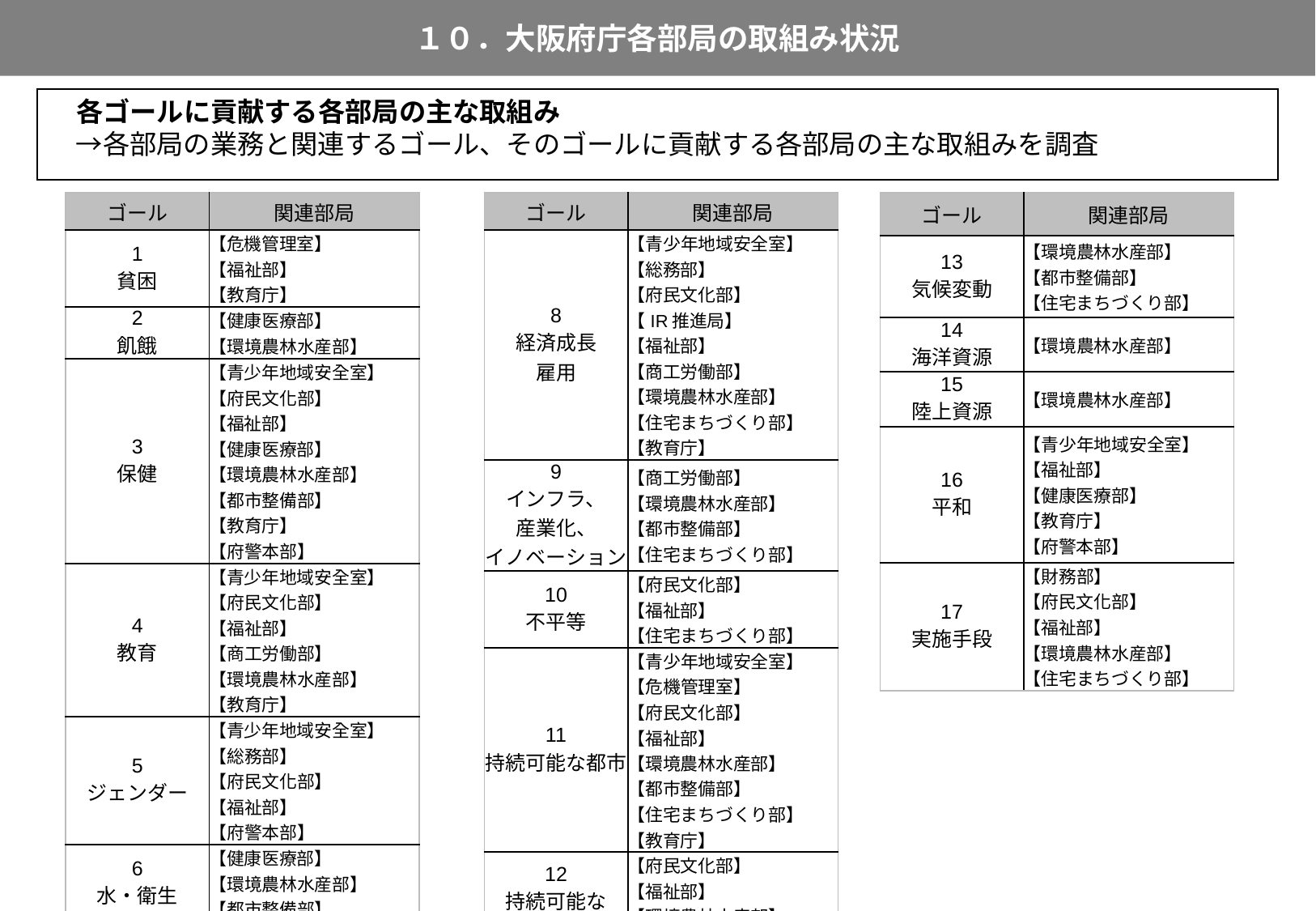

１０．大阪府庁各部局の取組み状況
68
　各ゴールに貢献する各部局の主な取組み
　→各部局の業務と関連するゴール、そのゴールに貢献する各部局の主な取組みを調査
| ゴール | 関連部局 |
| --- | --- |
| 1 貧困 | 【危機管理室】 【福祉部】 【教育庁】 |
| 2 飢餓 | 【健康医療部】 【環境農林水産部】 |
| 3 保健 | 【青少年地域安全室】 【府民文化部】 【福祉部】 【健康医療部】 【環境農林水産部】 【都市整備部】 【教育庁】 【府警本部】 |
| 4 教育 | 【青少年地域安全室】 【府民文化部】 【福祉部】 【商工労働部】 【環境農林水産部】 【教育庁】 |
| 5 ジェンダー | 【青少年地域安全室】 【総務部】 【府民文化部】 【福祉部】 【府警本部】 |
| 6 水・衛生 | 【健康医療部】 【環境農林水産部】 【都市整備部】 |
| 7 エネルギー | 【環境農林水産部】 【住宅まちづくり部】 |
| ゴール | 関連部局 |
| --- | --- |
| 13 気候変動 | 【環境農林水産部】 【都市整備部】 【住宅まちづくり部】 |
| 14 海洋資源 | 【環境農林水産部】 |
| 15 陸上資源 | 【環境農林水産部】 |
| 16 平和 | 【青少年地域安全室】 【福祉部】 【健康医療部】 【教育庁】 【府警本部】 |
| 17 実施手段 | 【財務部】 【府民文化部】 【福祉部】 【環境農林水産部】 【住宅まちづくり部】 |
| ゴール | 関連部局 |
| --- | --- |
| 8 経済成長 雇用 | 【青少年地域安全室】 【総務部】 【府民文化部】 【IR推進局】 【福祉部】 【商工労働部】 【環境農林水産部】 【住宅まちづくり部】 【教育庁】 |
| 9 インフラ、 産業化、 イノベーション | 【商工労働部】 【環境農林水産部】 【都市整備部】 【住宅まちづくり部】 |
| 10 不平等 | 【府民文化部】 【福祉部】 【住宅まちづくり部】 |
| 11 持続可能な都市 | 【青少年地域安全室】 【危機管理室】 【府民文化部】 【福祉部】 【環境農林水産部】 【都市整備部】 【住宅まちづくり部】 【教育庁】 |
| 12 持続可能な 生産と消費 | 【府民文化部】 【福祉部】 【環境農林水産部】 【住宅まちづくり部】 |